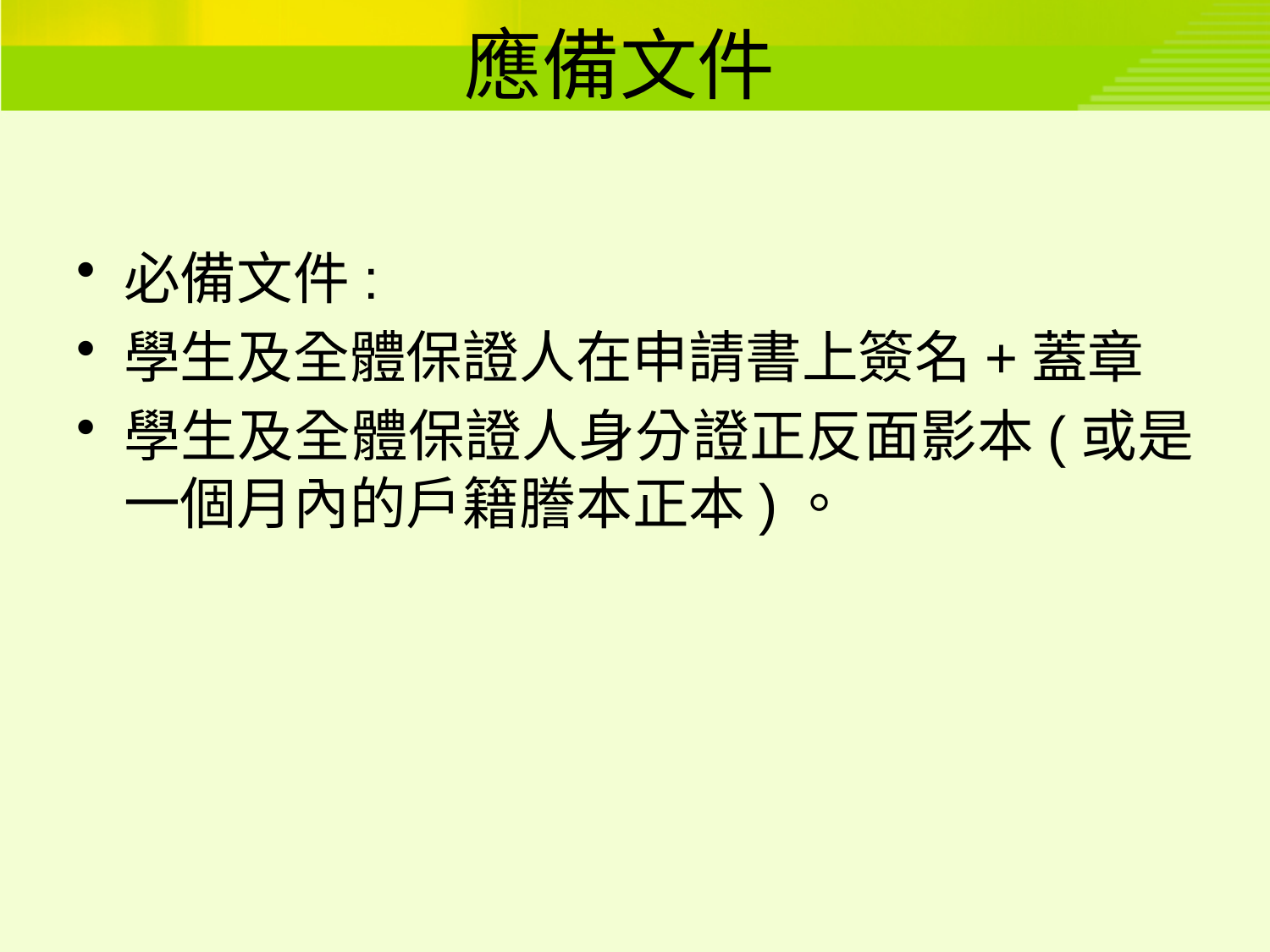

# 應備文件
必備文件:
學生及全體保證人在申請書上簽名+蓋章
學生及全體保證人身分證正反面影本(或是一個月內的戶籍謄本正本)。